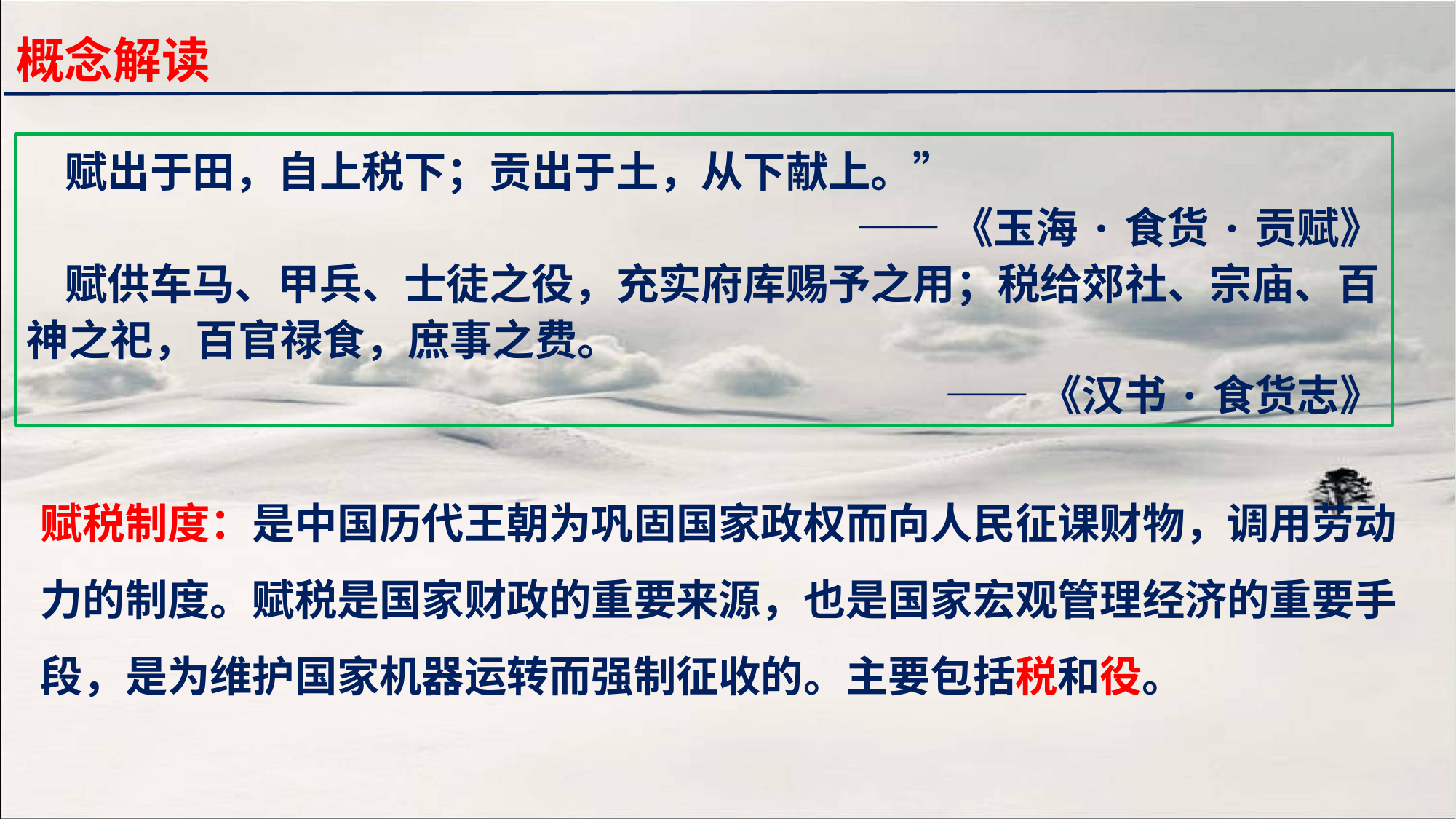

概念解读
   赋出于田，自上税下；贡出于土，从下献上。”
——《玉海·食货·贡赋》
   赋供车马、甲兵、士徒之役，充实府库赐予之用；税给郊社、宗庙、百神之祀，百官禄食，庶事之费。
——《汉书·食货志》
赋税制度：是中国历代王朝为巩固国家政权而向人民征课财物，调用劳动力的制度。赋税是国家财政的重要来源，也是国家宏观管理经济的重要手段，是为维护国家机器运转而强制征收的。主要包括税和役。